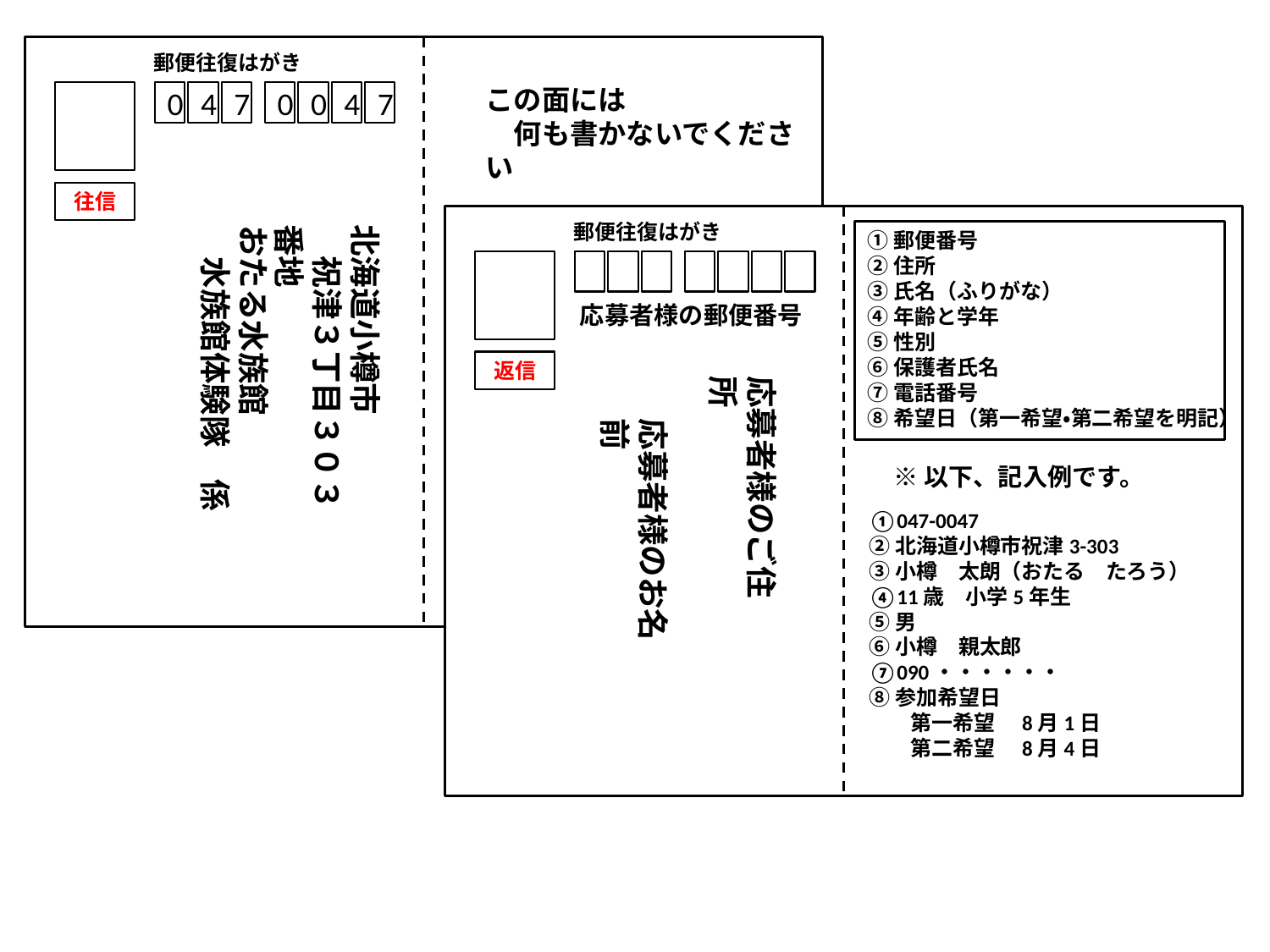

郵便往復はがき

0
4
7
0
0
4
7
往信
北海道小樽市
　祝津３丁目３０３番地
おたる水族館
　水族館体験隊　係
この面には
　何も書かないでください

郵便往復はがき

返信
応募者様のご住所
応募者様のお名前
①郵便番号
②住所
③氏名（ふりがな）
④年齢と学年
⑤性別
⑥保護者氏名
⑦電話番号
⑧希望日（第一希望・第二希望を明記）

応募者様の郵便番号
※以下、記入例です。
①047-0047
②北海道小樽市祝津3-303
③小樽　太朗（おたる　たろう）
④11歳　小学5年生
⑤男
⑥小樽　親太郎
⑦090・・・・・・
⑧参加希望日
　　第一希望　8月1日
　　第二希望　8月4日